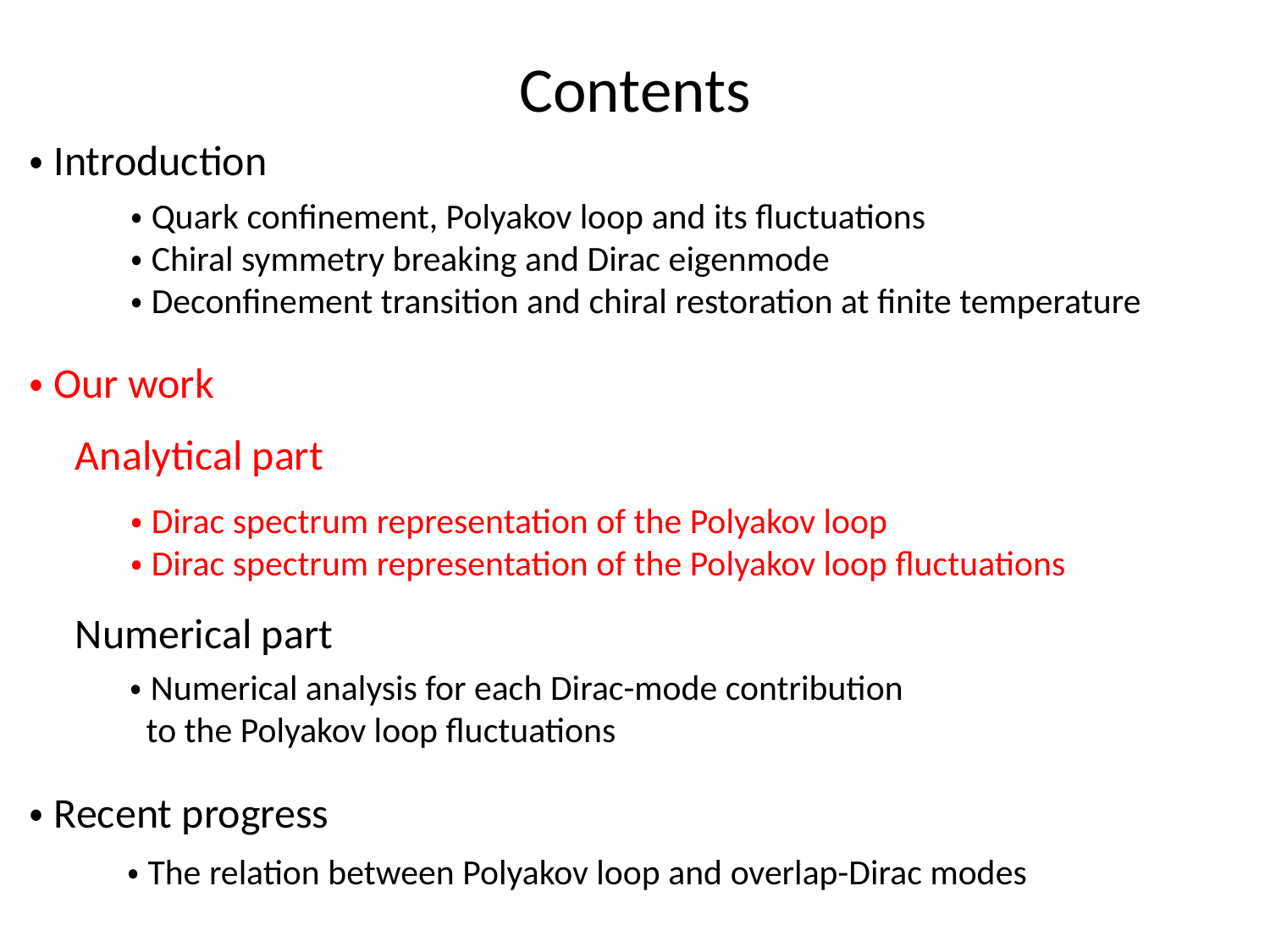

# Contents
・Introduction
・Quark confinement, Polyakov loop and its fluctuations
・Chiral symmetry breaking and Dirac eigenmode
・Deconfinement transition and chiral restoration at finite temperature
・Our work
Analytical part
・Dirac spectrum representation of the Polyakov loop
・Dirac spectrum representation of the Polyakov loop fluctuations
Numerical part
・Numerical analysis for each Dirac-mode contribution
  to the Polyakov loop fluctuations
・Recent progress
・The relation between Polyakov loop and overlap-Dirac modes